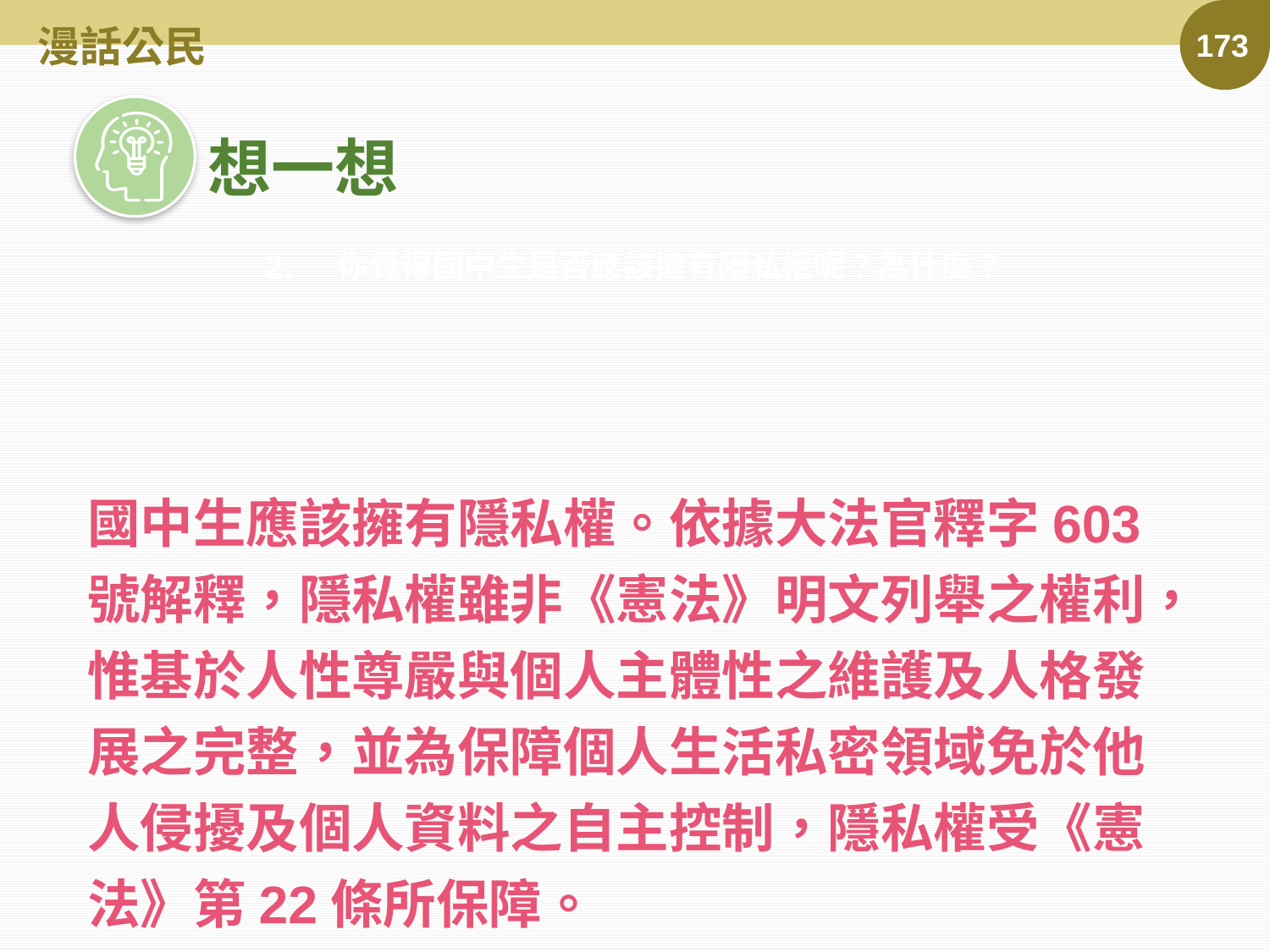

# 漫話公民
173

你覺得國中生是否應該擁有隱私權呢？為什麼？
國中生應該擁有隱私權。依據大法官釋字603號解釋，隱私權雖非《憲法》明文列舉之權利，惟基於人性尊嚴與個人主體性之維護及人格發展之完整，並為保障個人生活私密領域免於他人侵擾及個人資料之自主控制，隱私權受《憲法》第22條所保障。